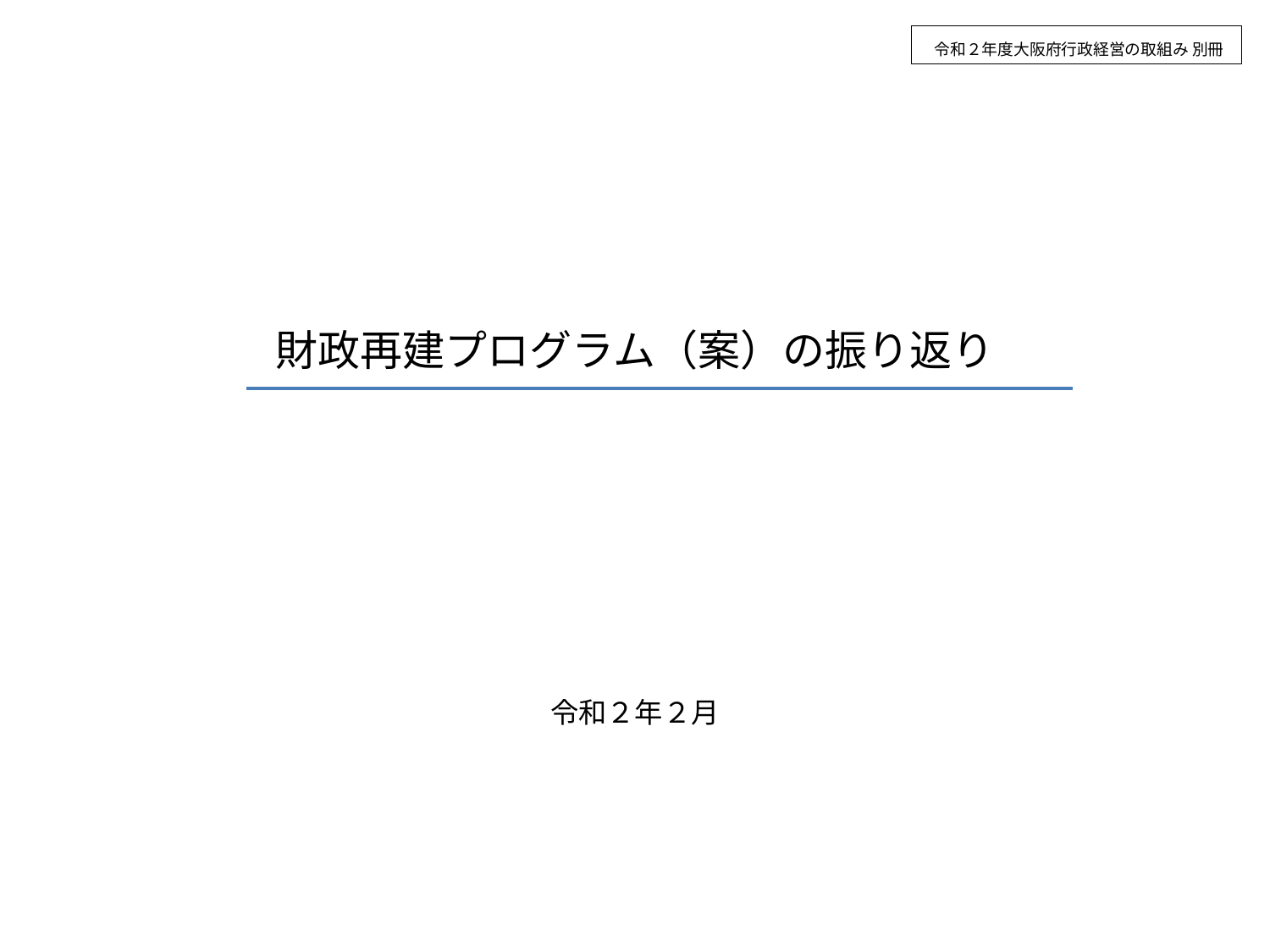

令和２年度大阪府行政経営の取組み 別冊
# 財政再建プログラム（案）の振り返り
令和２年２月